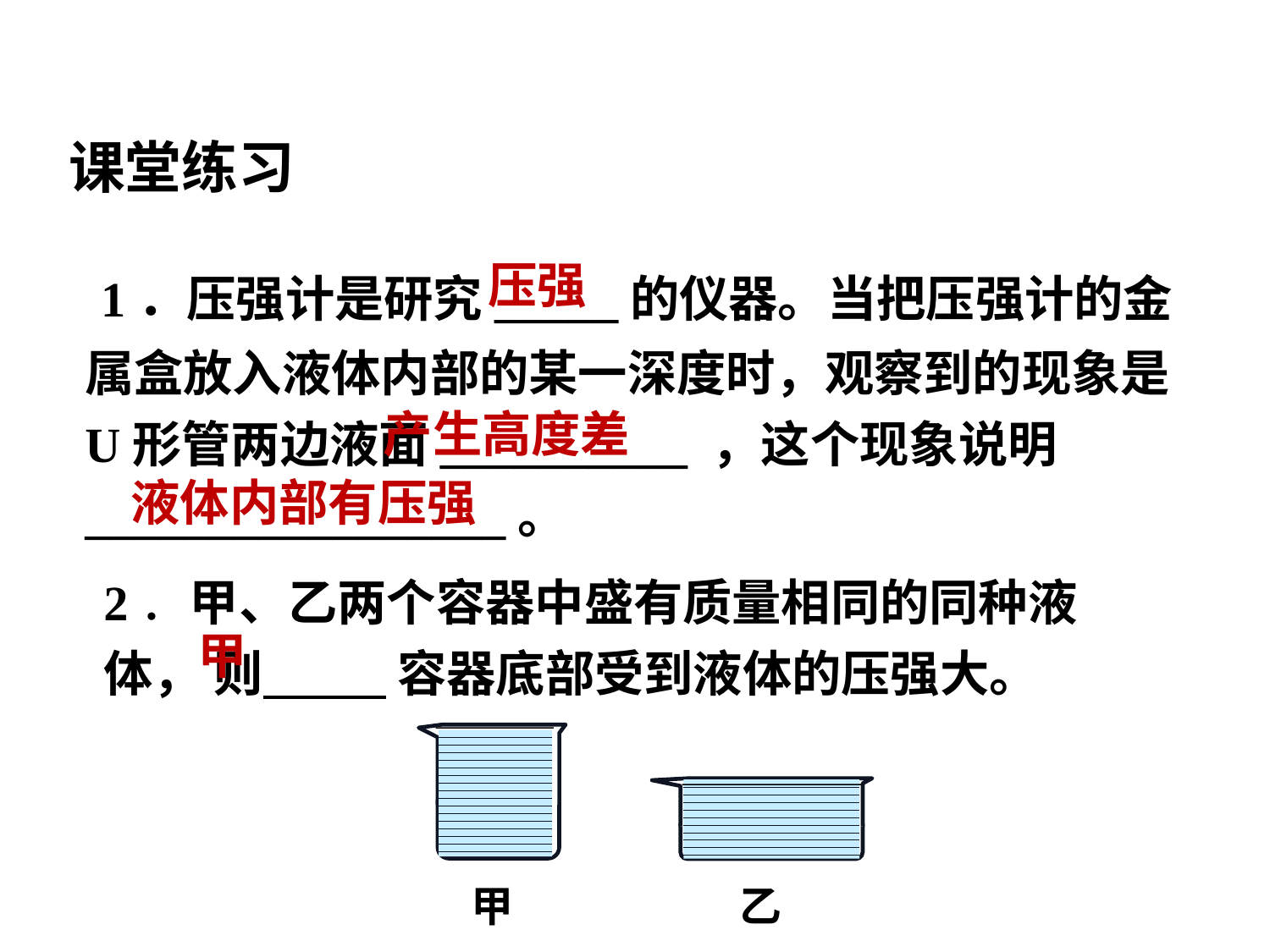

课堂练习
 1．压强计是研究_____的仪器。当把压强计的金属盒放入液体内部的某一深度时，观察到的现象是U形管两边液面__________ ，这个现象说明_________________。
压强
产生高度差
液体内部有压强
2．甲、乙两个容器中盛有质量相同的同种液体， 则            容器底部受到液体的压强大。
甲

甲
乙